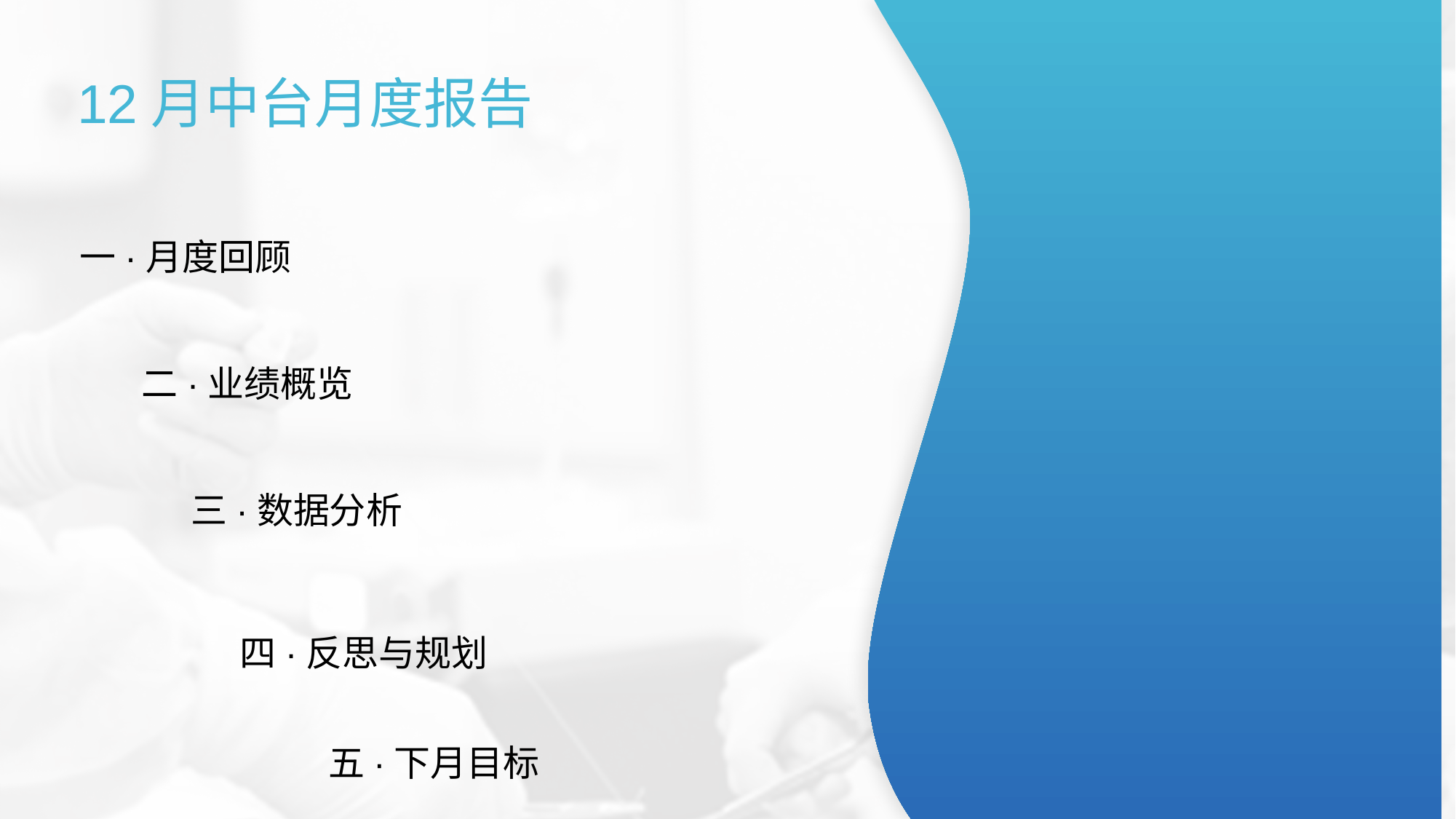

12月中台月度报告
一·月度回顾
      二·业绩概览
            三·数据分析
                  四·反思与规划
                  五·下月目标